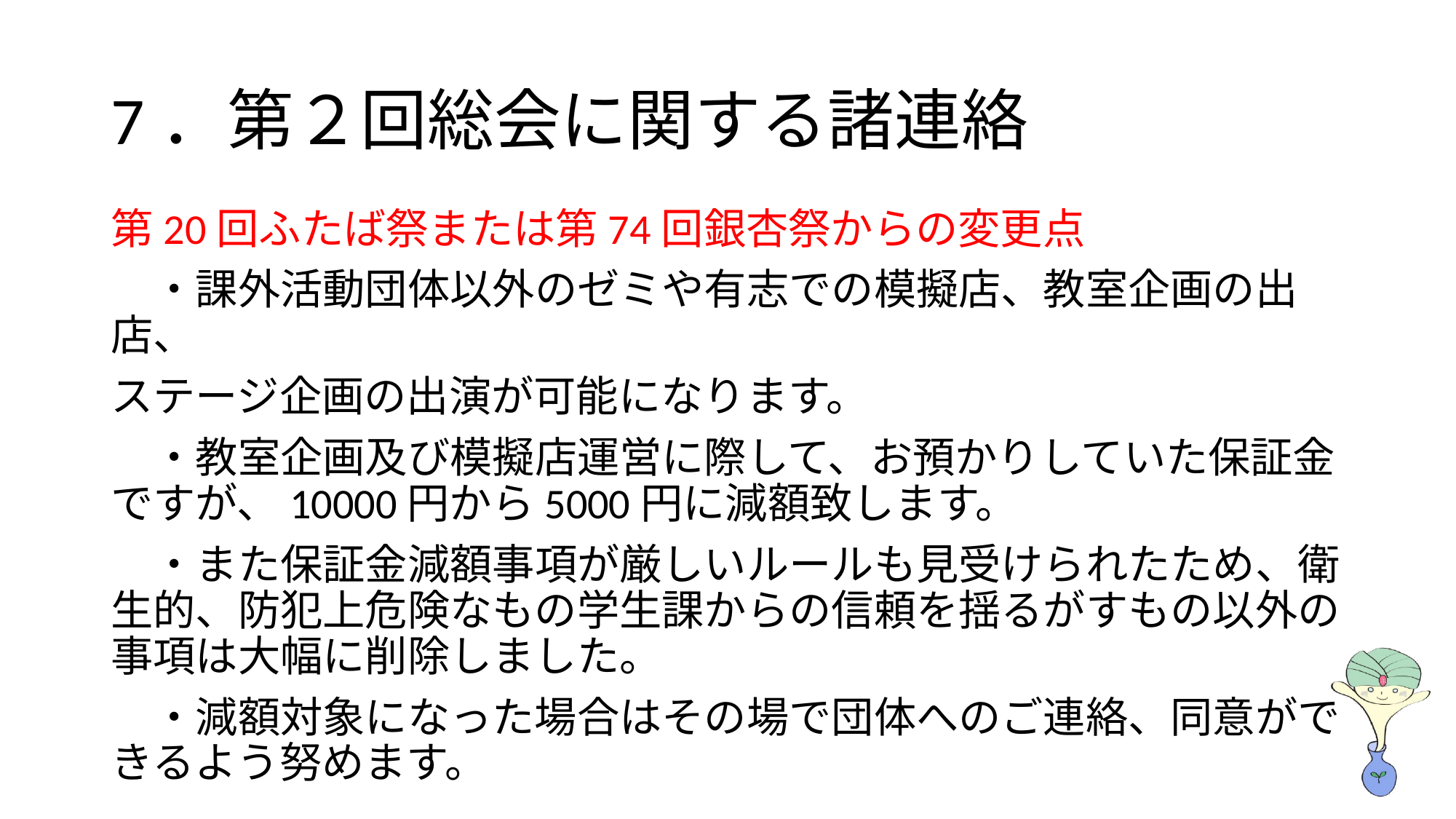

# 7．第２回総会に関する諸連絡
第20回ふたば祭または第74回銀杏祭からの変更点
　・課外活動団体以外のゼミや有志での模擬店、教室企画の出店、
ステージ企画の出演が可能になります。
　・教室企画及び模擬店運営に際して、お預かりしていた保証金ですが、10000円から5000円に減額致します。
　・また保証金減額事項が厳しいルールも見受けられたため、衛生的、防犯上危険なもの学生課からの信頼を揺るがすもの以外の事項は大幅に削除しました。
　・減額対象になった場合はその場で団体へのご連絡、同意ができるよう努めます。